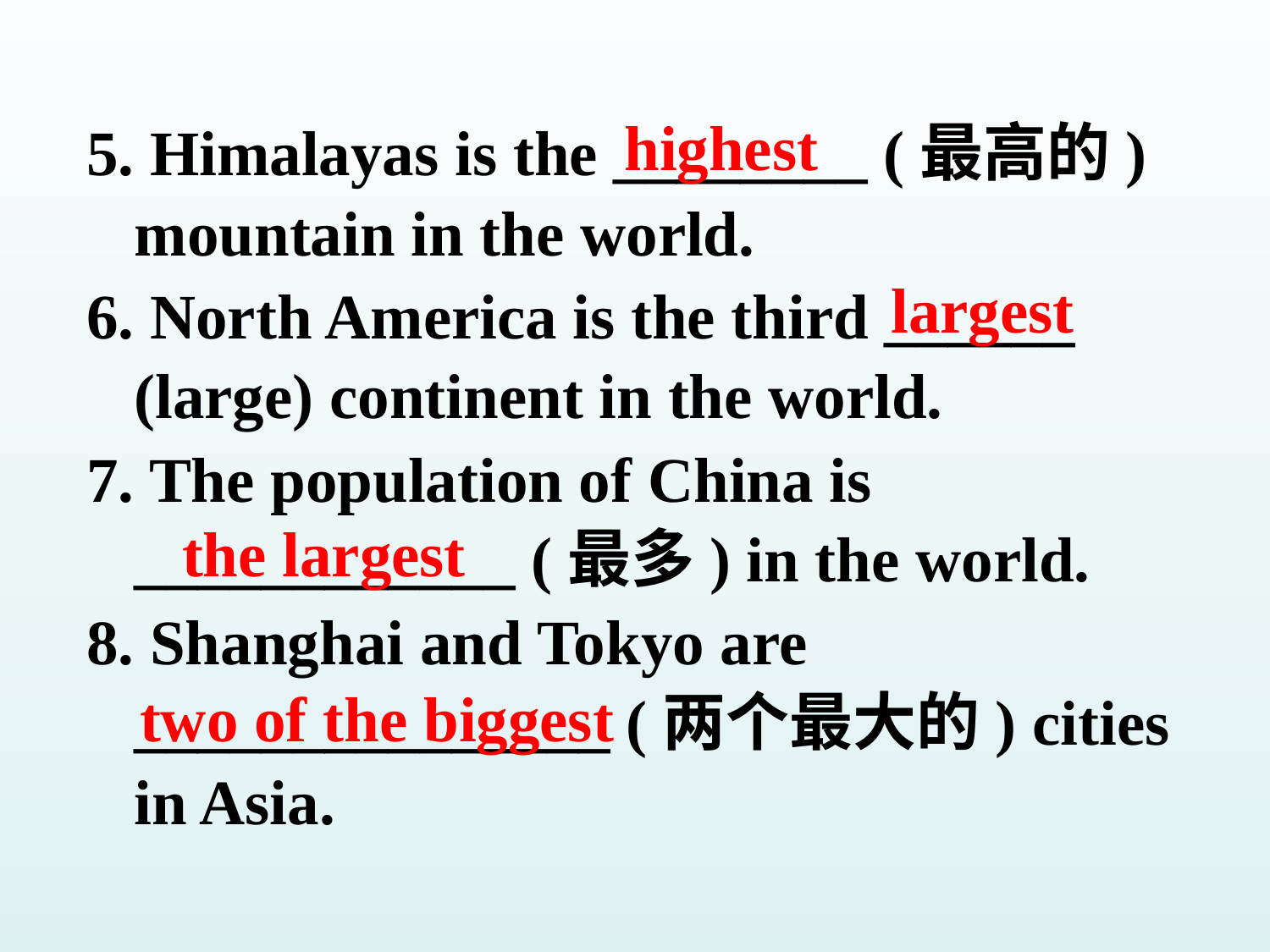

highest
5. Himalayas is the ________ (最高的) mountain in the world.
6. North America is the third ______ (large) continent in the world.
7. The population of China is ____________ (最多) in the world.
8. Shanghai and Tokyo are _______________ (两个最大的) cities in Asia.
largest
the largest
two of the biggest